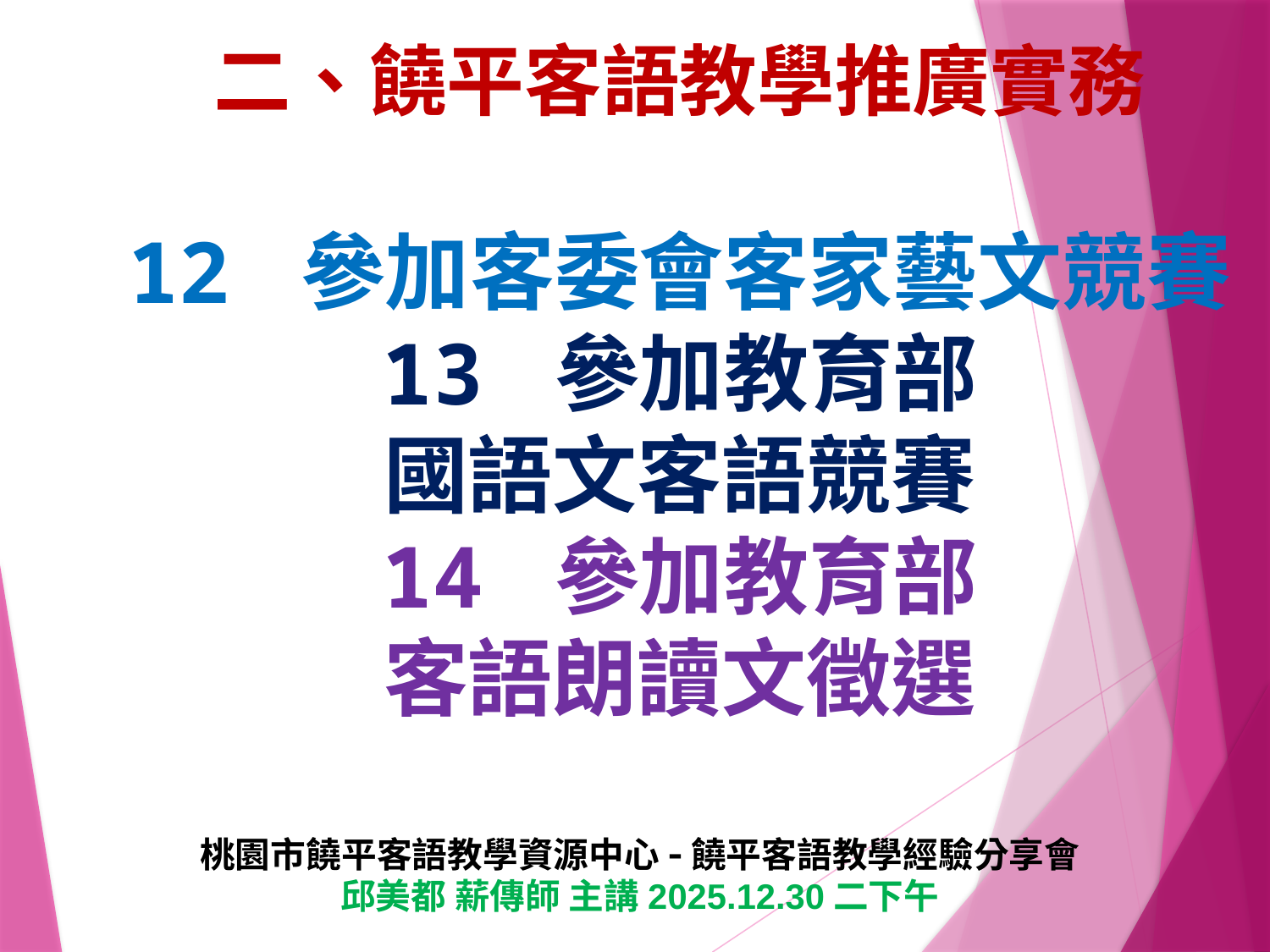

# 二、饒平客語教學推廣實務 12 參加客委會客家藝文競賽 13 參加教育部 國語文客語競賽 14 參加教育部 客語朗讀文徵選
桃園市饒平客語教學資源中心-饒平客語教學經驗分享會
邱美都 薪傳師 主講2025.12.30二下午